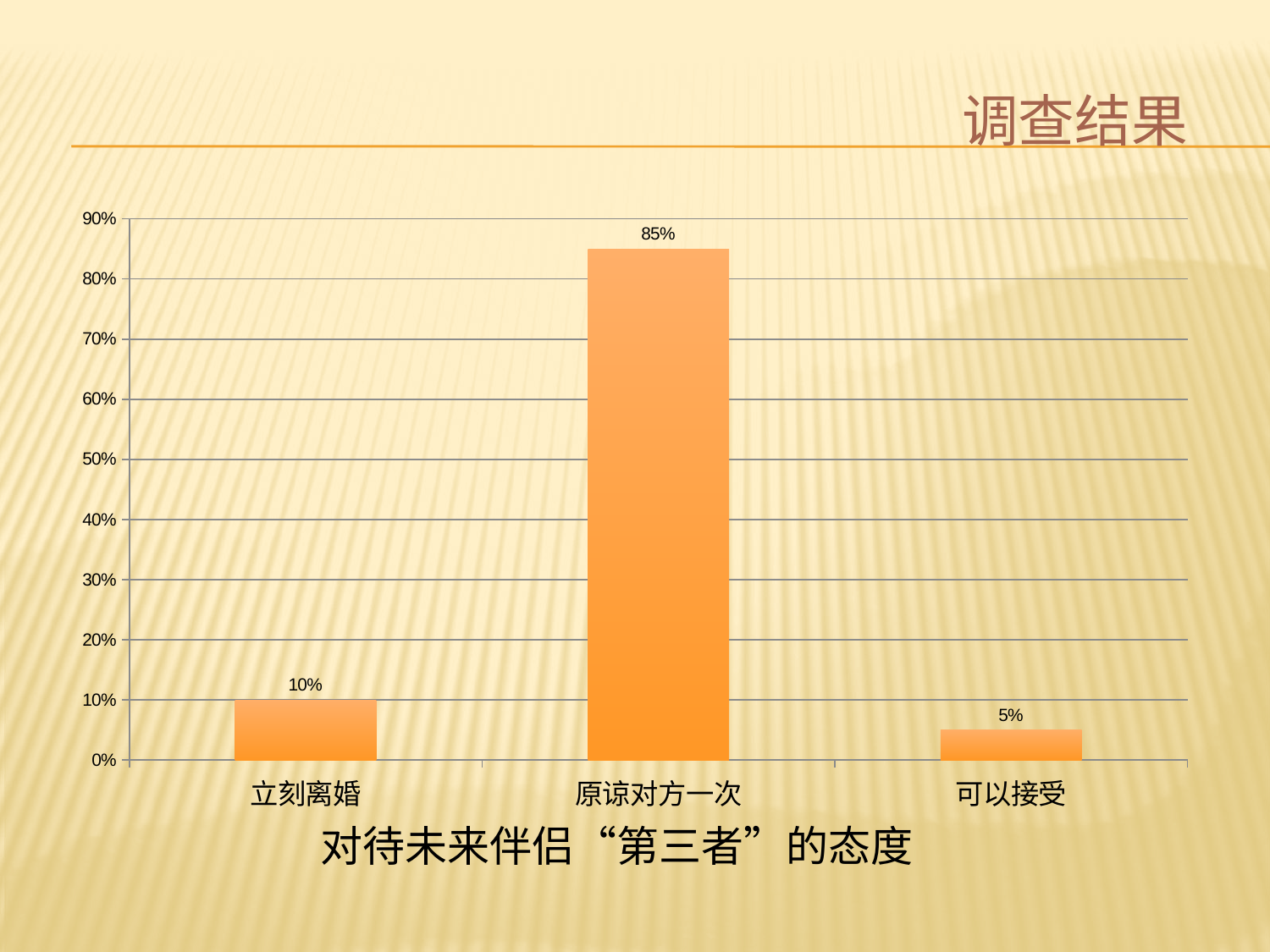

#
调查结果

### Chart

| Category |  |
|---|---|
| 立刻离婚 | 0.1 |
| 原谅对方一次 | 0.8500000000000002 |
| 可以接受 | 0.05 |
对待未来伴侣“第三者”的态度